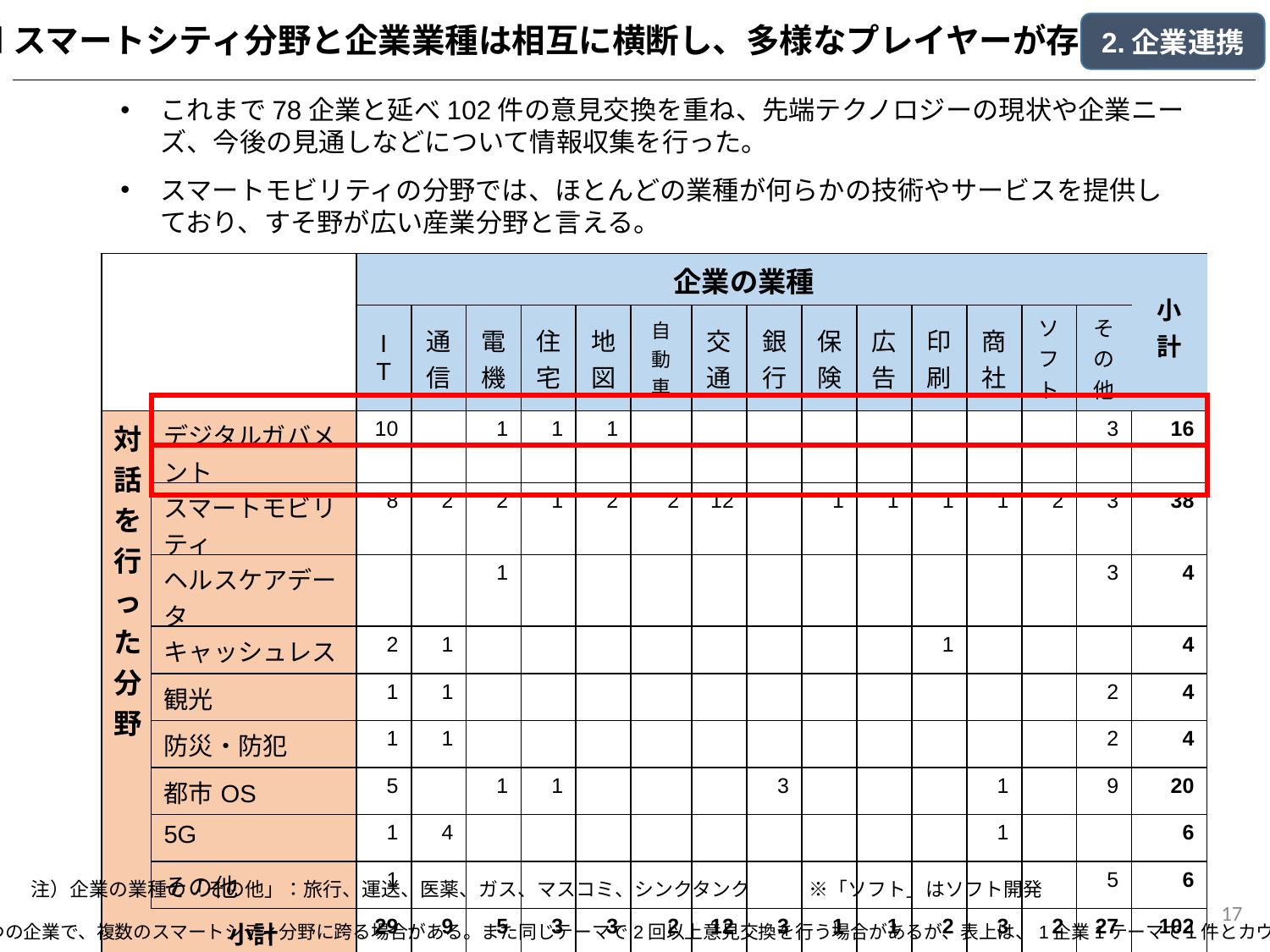

■スマートシティ分野と企業業種は相互に横断し、多様なプレイヤーが存在
2.企業連携
これまで78企業と延べ102件の意見交換を重ね、先端テクノロジーの現状や企業ニーズ、今後の見通しなどについて情報収集を行った。

スマートモビリティの分野では、ほとんどの業種が何らかの技術やサービスを提供しており、すそ野が広い産業分野と言える。
|  |  | 企業の業種 |  |  |  |  |  |  |  |  |  |  |  |  |  | 小 計 |
| --- | --- | --- | --- | --- | --- | --- | --- | --- | --- | --- | --- | --- | --- | --- | --- | --- |
|  |  | I T | 通信 | 電機 | 住宅 | 地図 | 自 動 車 | 交通 | 銀行 | 保険 | 広告 | 印刷 | 商社 | ソ フ ト | その他 |  |
| 対話を行った分野 | デジタルガバメント | 10 |  | 1 | 1 | 1 |  |  |  |  |  |  |  |  | 3 | 16 |
|  | スマートモビリティ | 8 | 2 | 2 | 1 | 2 | 2 | 12 |  | 1 | 1 | 1 | 1 | 2 | 3 | 38 |
|  | ヘルスケアデータ |  |  | 1 |  |  |  |  |  |  |  |  |  |  | 3 | 4 |
|  | キャッシュレス | 2 | 1 |  |  |  |  |  |  |  |  | 1 |  |  |  | 4 |
|  | 観光 | 1 | 1 |  |  |  |  |  |  |  |  |  |  |  | 2 | 4 |
|  | 防災・防犯 | 1 | 1 |  |  |  |  |  |  |  |  |  |  |  | 2 | 4 |
|  | 都市OS | 5 |  | 1 | 1 |  |  |  | 3 |  |  |  | 1 |  | 9 | 20 |
|  | 5G | 1 | 4 |  |  |  |  |  |  |  |  |  | 1 |  |  | 6 |
|  | その他 | 1 |  |  |  |  |  |  |  |  |  |  |  |  | 5 | 6 |
|  | 小計 | 29 | 9 | 5 | 3 | 3 | 2 | 12 | 3 | 1 | 1 | 2 | 3 | 2 | 27 | 102 |

注）企業の業種の「その他」：旅行、運送、医薬、ガス、マスコミ、シンクタンク　　　※「ソフト」はソフト開発
17
※一つの企業で、複数のスマートシティ分野に跨る場合がある。また同じテーマで2回以上意見交換を行う場合があるが、表上は、1企業1テーマで１件とカウント